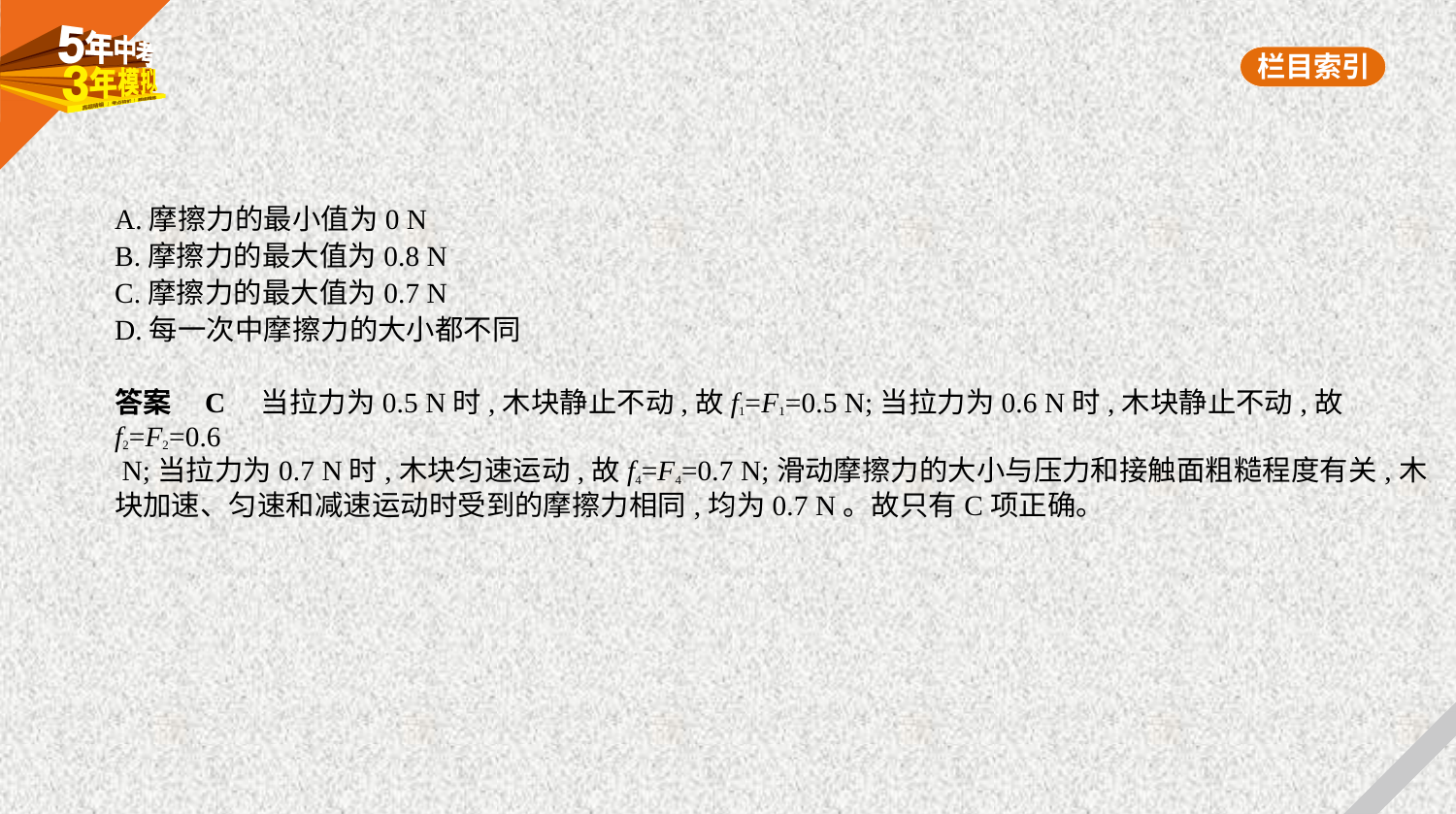

A.摩擦力的最小值为0 N
B.摩擦力的最大值为0.8 N
C.摩擦力的最大值为0.7 N
D.每一次中摩擦力的大小都不同
答案    C　当拉力为0.5 N时,木块静止不动,故f1=F1=0.5 N;当拉力为0.6 N时,木块静止不动,故f2=F2=0.6
 N;当拉力为0.7 N时,木块匀速运动,故f4=F4=0.7 N;滑动摩擦力的大小与压力和接触面粗糙程度有关,木
块加速、匀速和减速运动时受到的摩擦力相同,均为0.7 N。故只有C项正确。